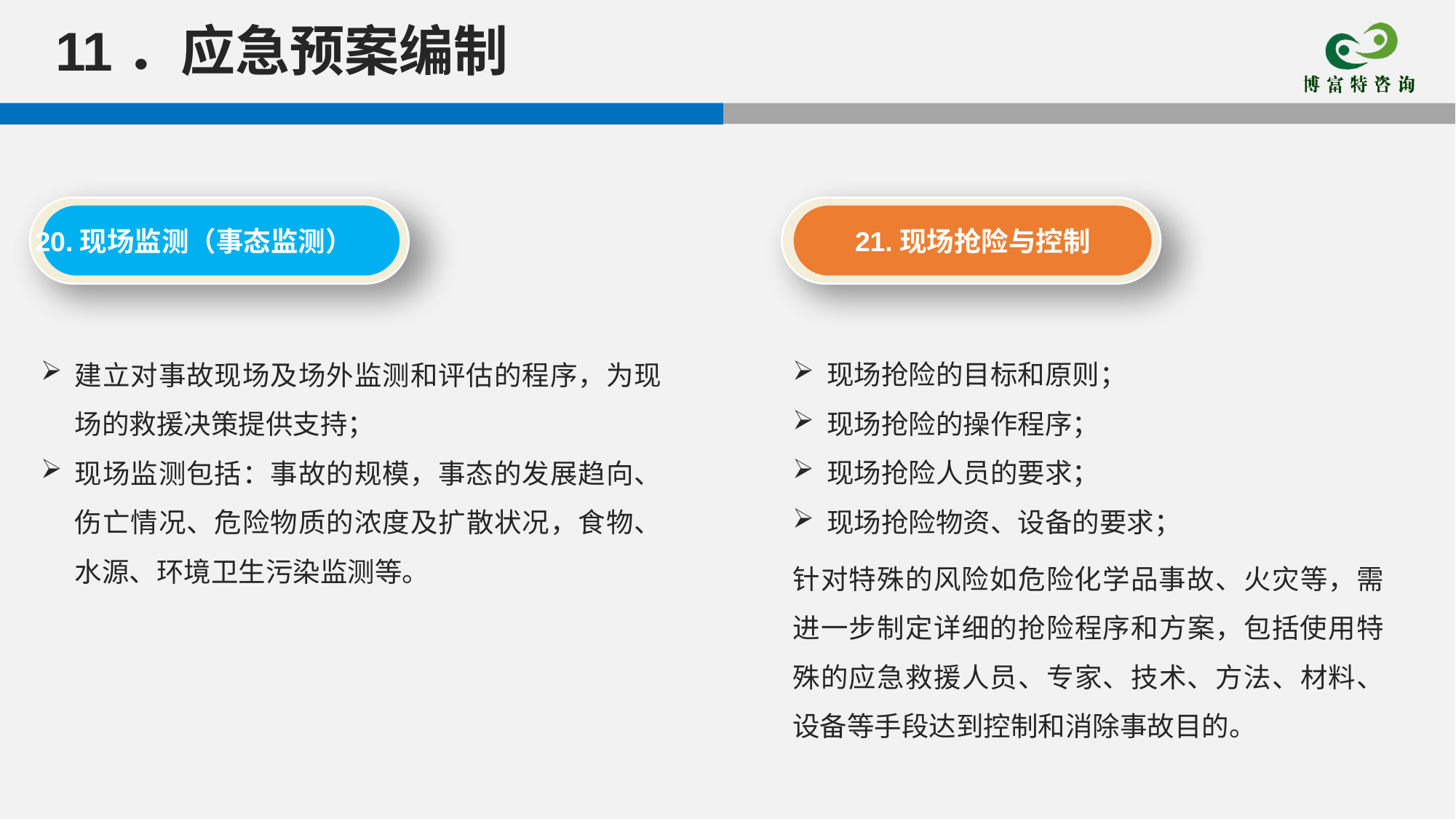

11．应急预案编制

 20.现场监测（事态监测）
21.现场抢险与控制
建立对事故现场及场外监测和评估的程序，为现场的救援决策提供支持；
现场监测包括：事故的规模，事态的发展趋向、伤亡情况、危险物质的浓度及扩散状况，食物、水源、环境卫生污染监测等。
现场抢险的目标和原则；
现场抢险的操作程序；
现场抢险人员的要求；
现场抢险物资、设备的要求；
针对特殊的风险如危险化学品事故、火灾等，需进一步制定详细的抢险程序和方案，包括使用特殊的应急救援人员、专家、技术、方法、材料、设备等手段达到控制和消除事故目的。